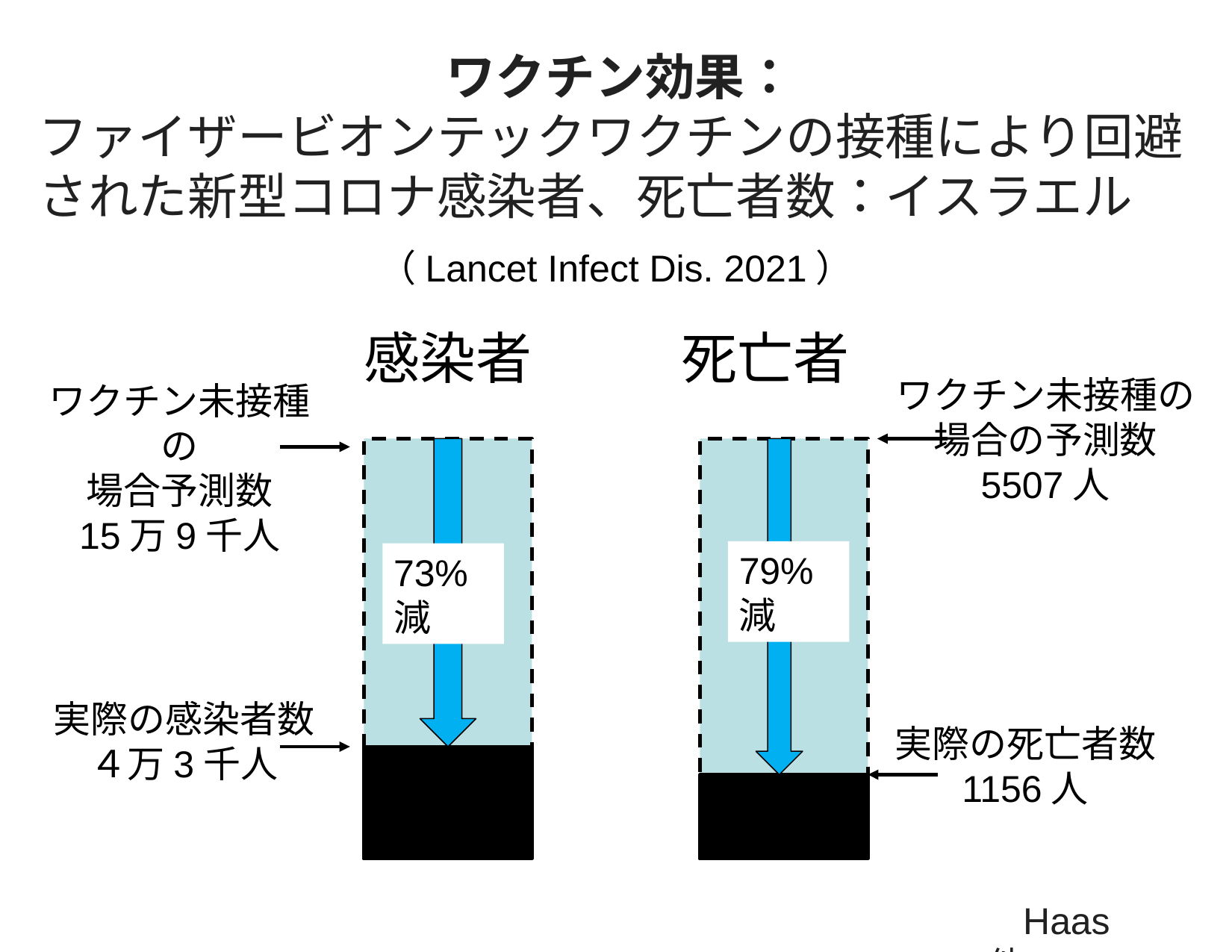

ワクチン効果：
ファイザービオンテックワクチンの接種により回避された新型コロナ感染者、死亡者数：イスラエル

（Lancet Infect Dis. 2021）
感染者
死亡者
ワクチン未接種の
場合の予測数
5507人
ワクチン未接種の
場合予測数
15万9千人

79%減
73%減
実際の感染者数
４万3千人
実際の死亡者数
1156人

Haas他．2021